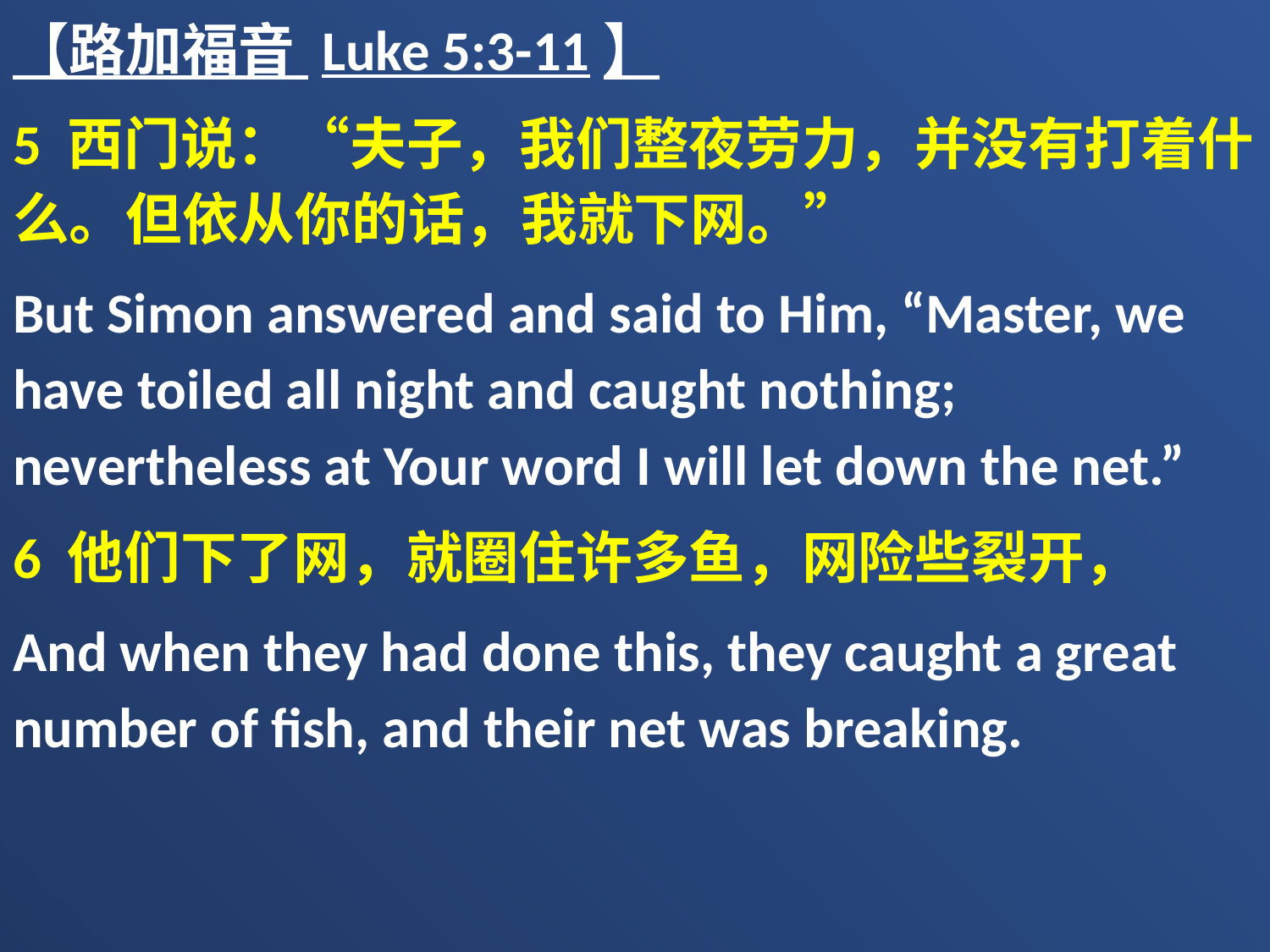

【路加福音 Luke 5:3-11】
5 西门说：“夫子，我们整夜劳力，并没有打着什么。但依从你的话，我就下网。”
But Simon answered and said to Him, “Master, we have toiled all night and caught nothing; nevertheless at Your word I will let down the net.”
6 他们下了网，就圈住许多鱼，网险些裂开，
And when they had done this, they caught a great number of fish, and their net was breaking.